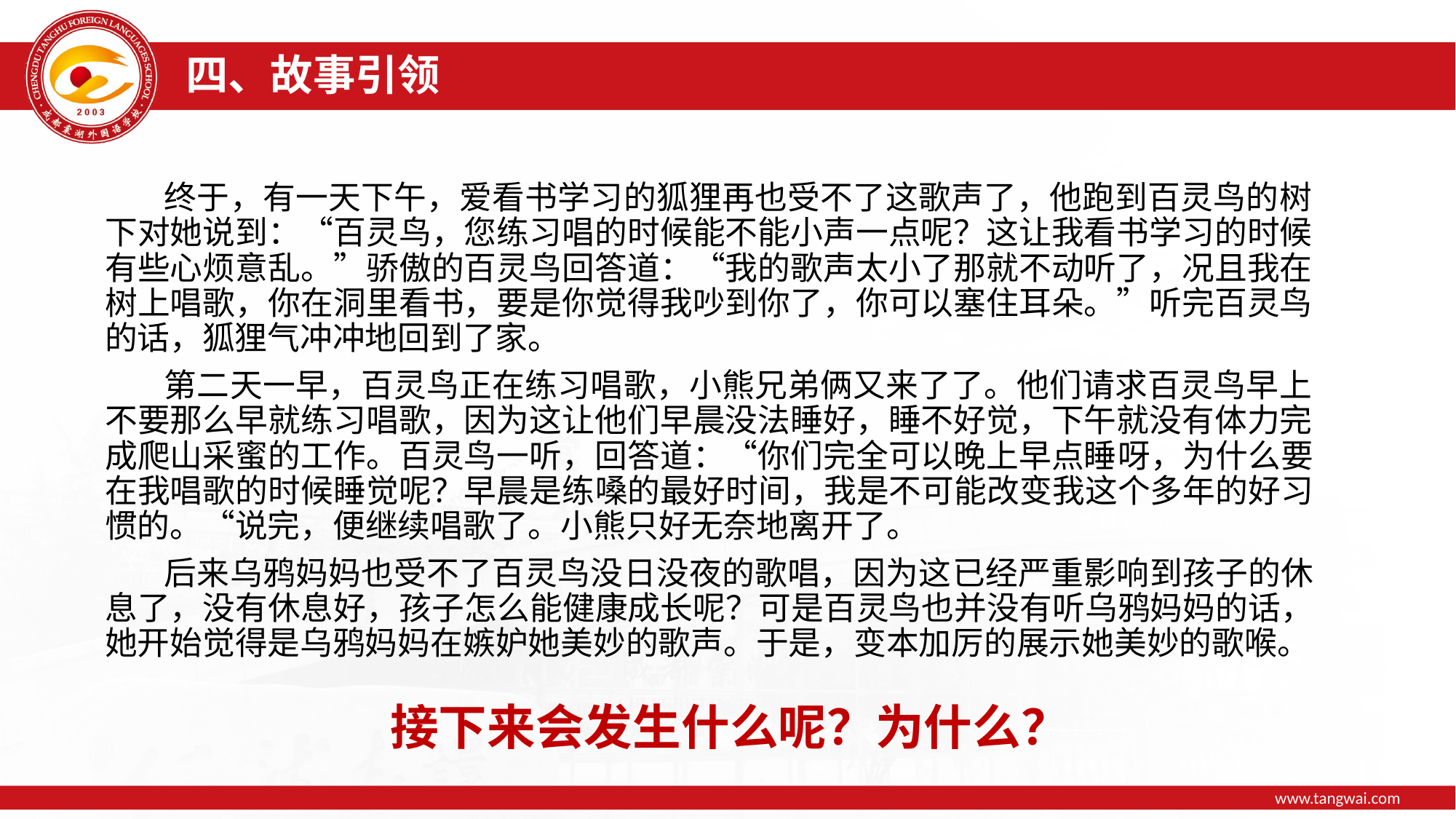

四、故事引领
       终于，有一天下午，爱看书学习的狐狸再也受不了这歌声了，他跑到百灵鸟的树下对她说到：“百灵鸟，您练习唱的时候能不能小声一点呢？这让我看书学习的时候有些心烦意乱。”骄傲的百灵鸟回答道：“我的歌声太小了那就不动听了，况且我在树上唱歌，你在洞里看书，要是你觉得我吵到你了，你可以塞住耳朵。”听完百灵鸟的话，狐狸气冲冲地回到了家。
       第二天一早，百灵鸟正在练习唱歌，小熊兄弟俩又来了了。他们请求百灵鸟早上不要那么早就练习唱歌，因为这让他们早晨没法睡好，睡不好觉，下午就没有体力完成爬山采蜜的工作。百灵鸟一听，回答道：“你们完全可以晚上早点睡呀，为什么要在我唱歌的时候睡觉呢？早晨是练嗓的最好时间，我是不可能改变我这个多年的好习惯的。“说完，便继续唱歌了。小熊只好无奈地离开了。
       后来乌鸦妈妈也受不了百灵鸟没日没夜的歌唱，因为这已经严重影响到孩子的休息了，没有休息好，孩子怎么能健康成长呢？可是百灵鸟也并没有听乌鸦妈妈的话，她开始觉得是乌鸦妈妈在嫉妒她美妙的歌声。于是，变本加厉的展示她美妙的歌喉。

接下来会发生什么呢？为什么？